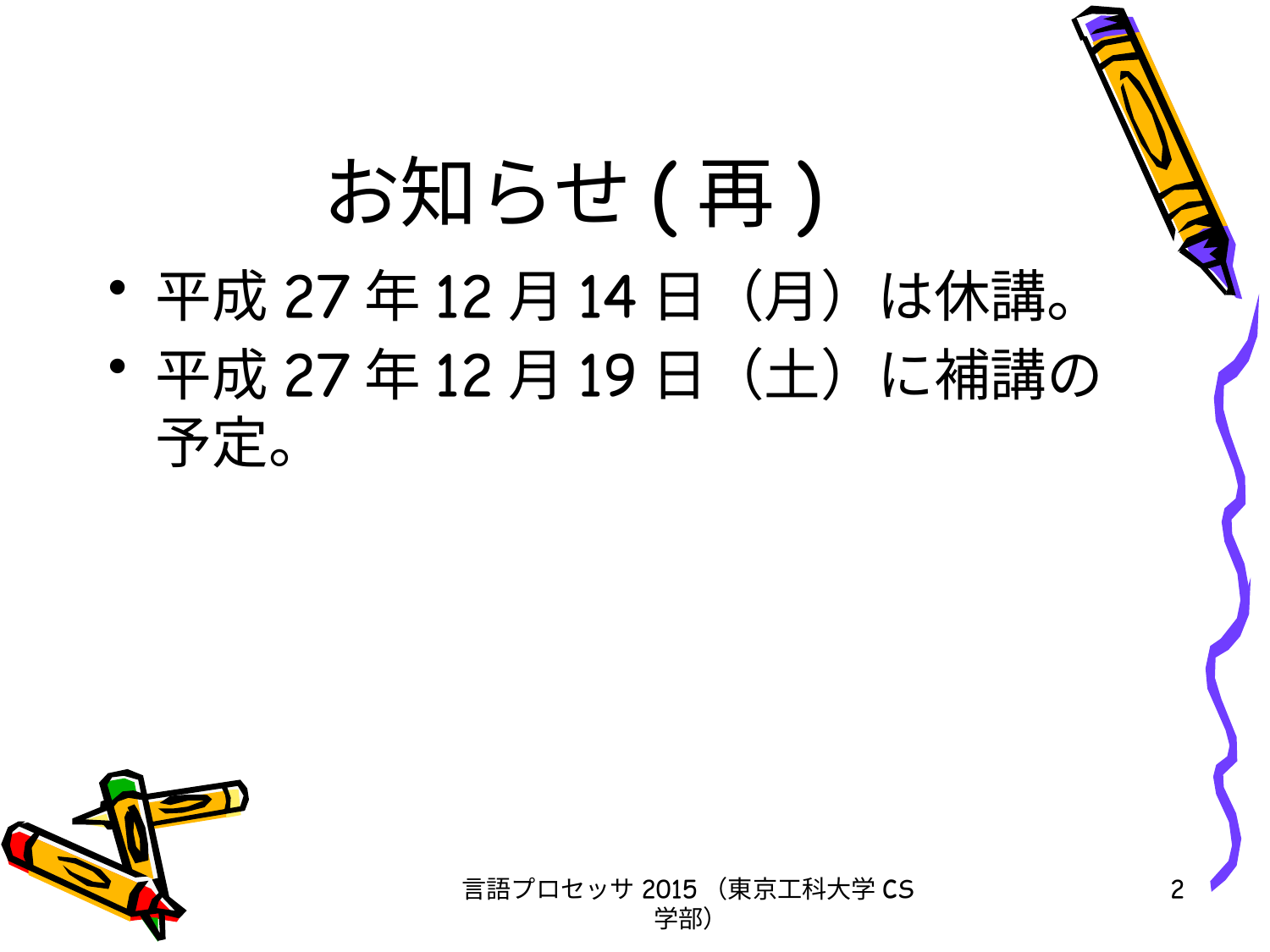

# お知らせ(再)
平成27年12月14日（月）は休講。
平成27年12月19日（土）に補講の予定。
言語プロセッサ2015（東京工科大学CS学部）
2